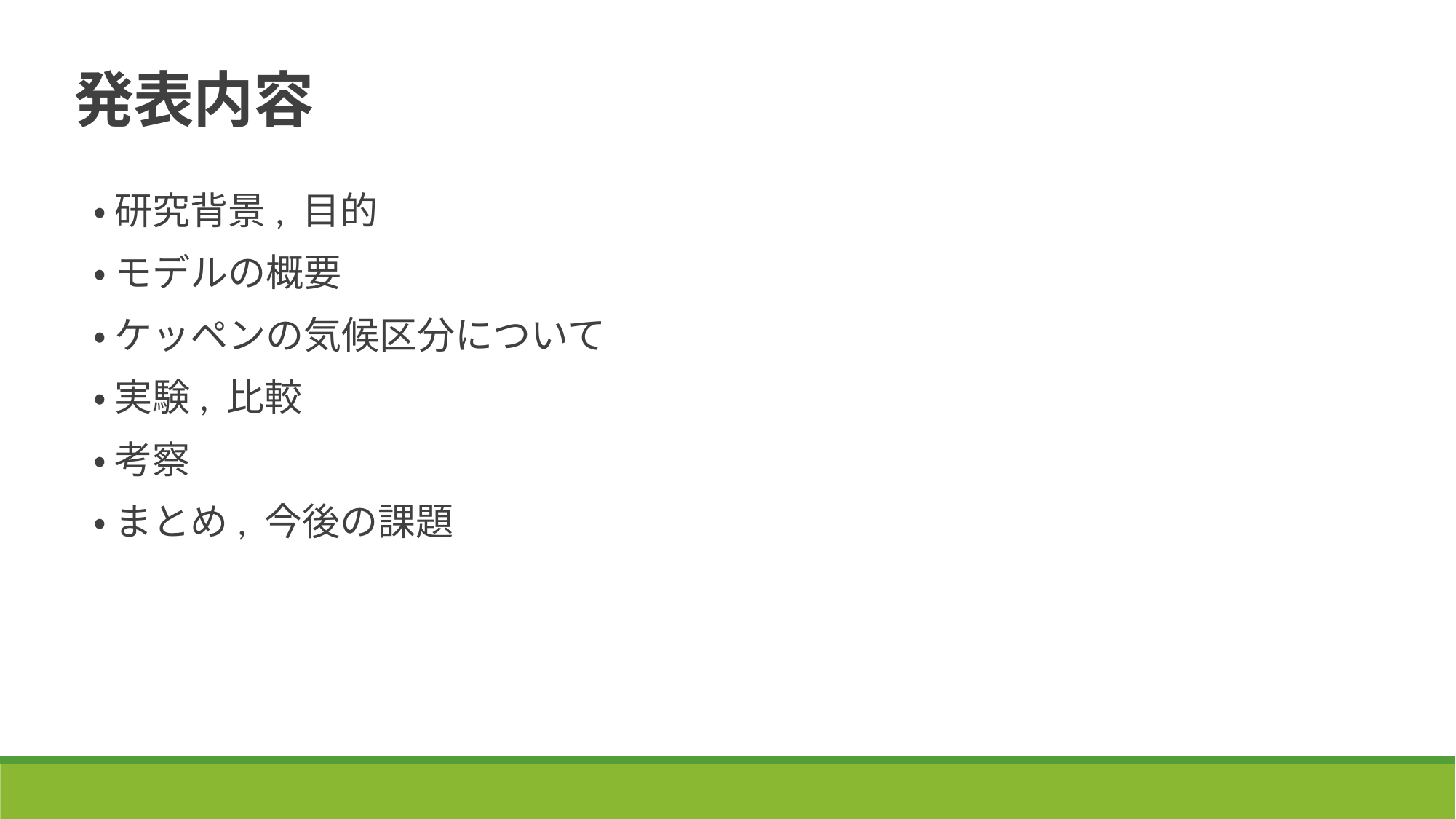

発表内容
・ 研究背景, 目的
・ モデルの概要
・ ケッペンの気候区分について
・ 実験, 比較
・ 考察
・ まとめ, 今後の課題